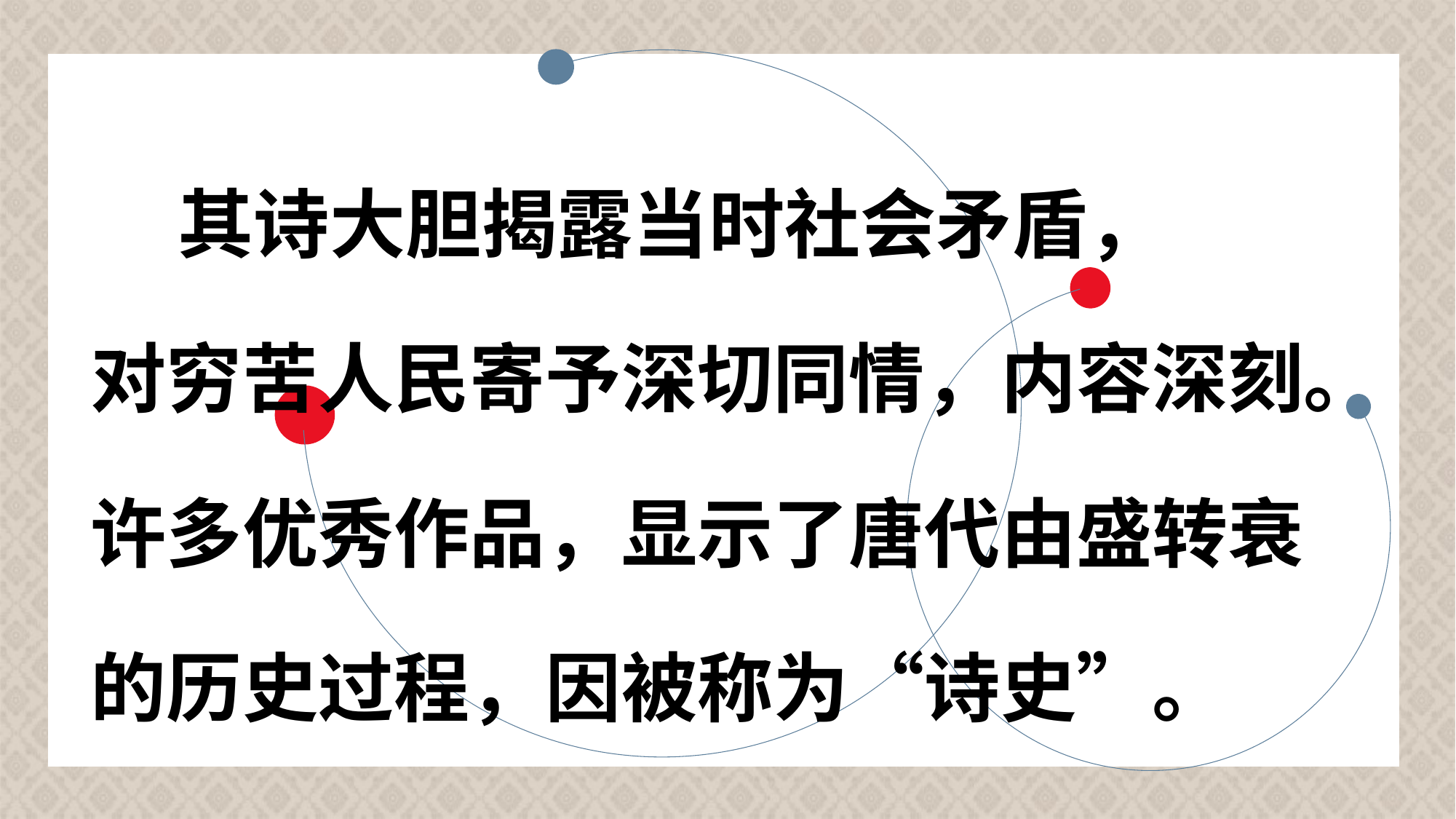

其诗大胆揭露当时社会矛盾，
对穷苦人民寄予深切同情，内容深刻。许多优秀作品，显示了唐代由盛转衰的历史过程，因被称为“诗史”。